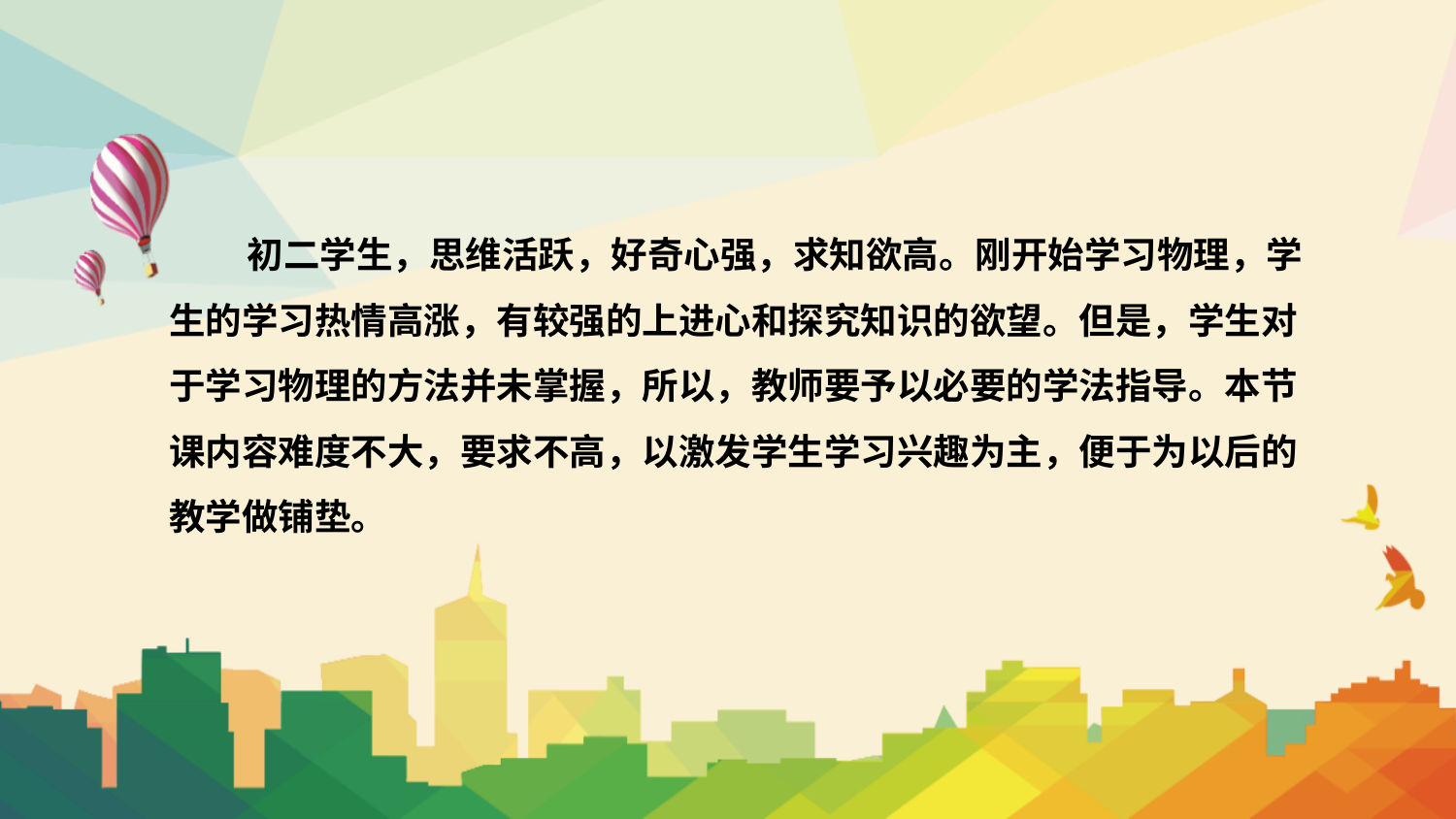

初二学生，思维活跃，好奇心强，求知欲高。刚开始学习物理，学生的学习热情高涨，有较强的上进心和探究知识的欲望。但是，学生对于学习物理的方法并未掌握，所以，教师要予以必要的学法指导。本节课内容难度不大，要求不高，以激发学生学习兴趣为主，便于为以后的教学做铺垫。